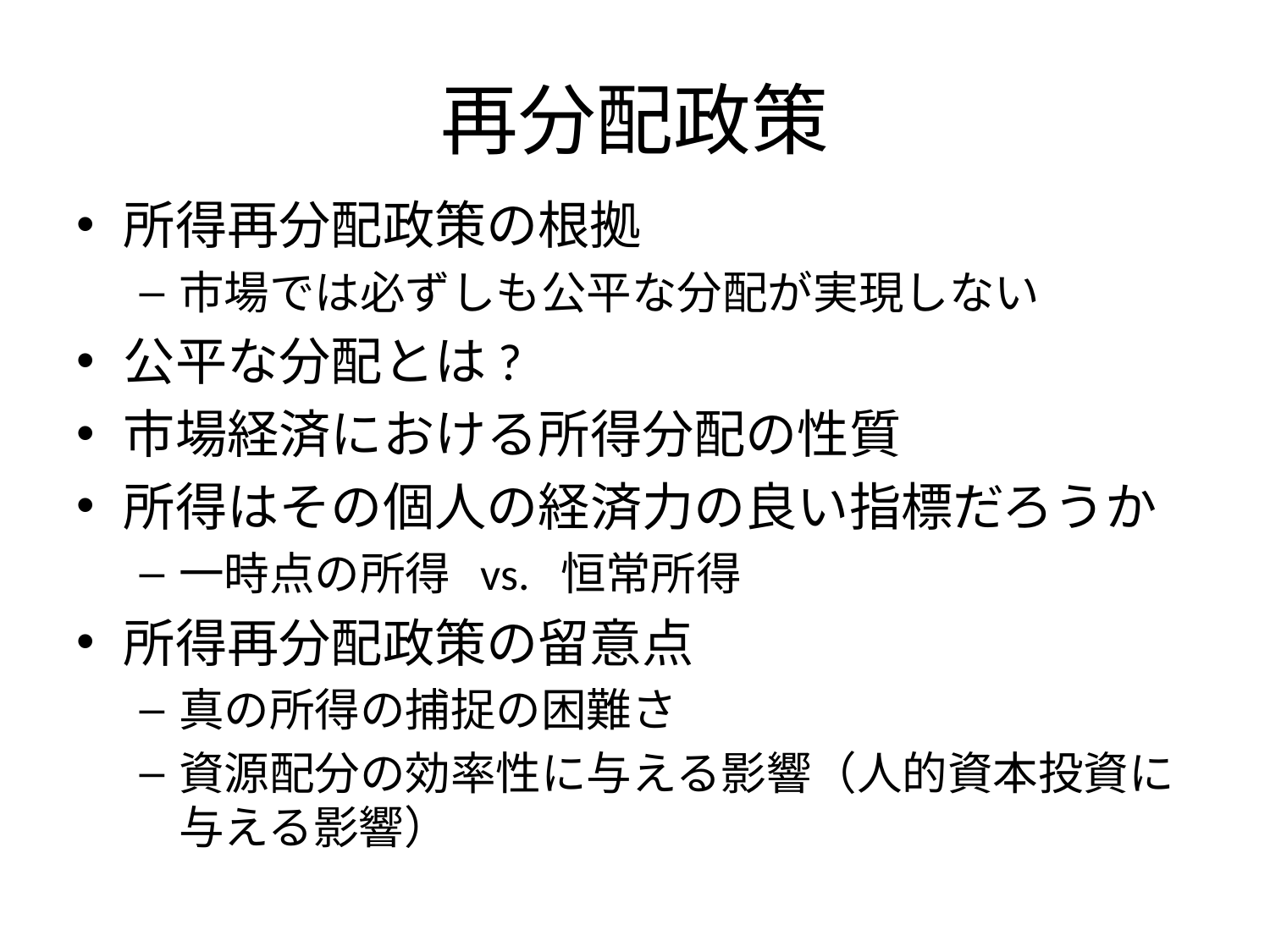

# 再分配政策
所得再分配政策の根拠
市場では必ずしも公平な分配が実現しない
公平な分配とは?
市場経済における所得分配の性質
所得はその個人の経済力の良い指標だろうか
一時点の所得  vs.  恒常所得
所得再分配政策の留意点
真の所得の捕捉の困難さ
資源配分の効率性に与える影響（人的資本投資に与える影響）